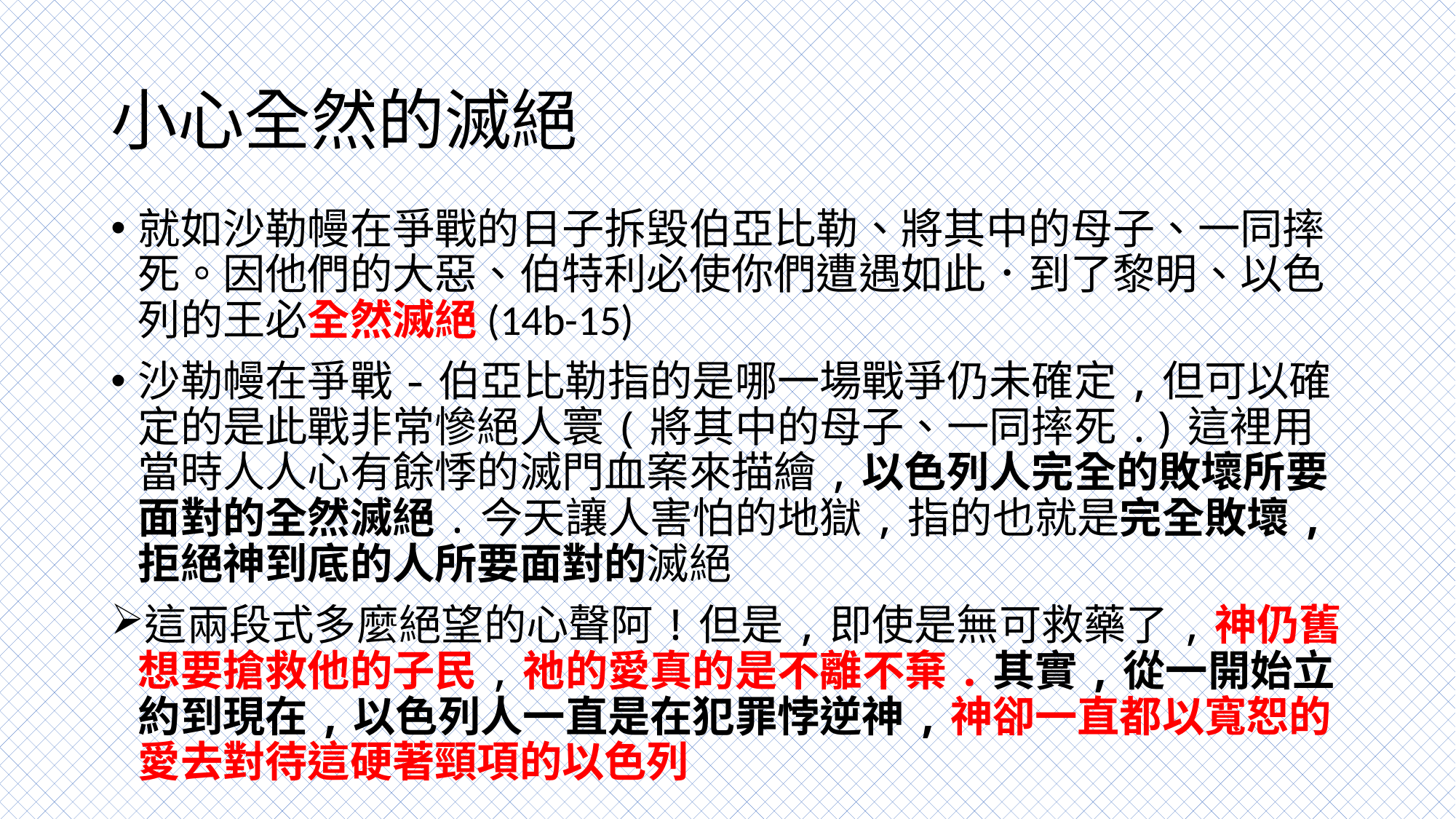

# 小心全然的滅絕
就如沙勒幔在爭戰的日子拆毀伯亞比勒、將其中的母子、一同摔死。因他們的大惡、伯特利必使你們遭遇如此．到了黎明、以色列的王必全然滅絕(14b-15)
沙勒幔在爭戰-伯亞比勒指的是哪一場戰爭仍未確定,但可以確定的是此戰非常慘絕人寰(將其中的母子、一同摔死.)這裡用當時人人心有餘悸的滅門血案來描繪,以色列人完全的敗壞所要面對的全然滅絕.今天讓人害怕的地獄,指的也就是完全敗壞,拒絕神到底的人所要面對的滅絕
這兩段式多麼絕望的心聲阿!但是,即使是無可救藥了,神仍舊想要搶救他的子民,祂的愛真的是不離不棄.其實,從一開始立約到現在,以色列人一直是在犯罪悖逆神,神卻一直都以寬恕的愛去對待這硬著頸項的以色列